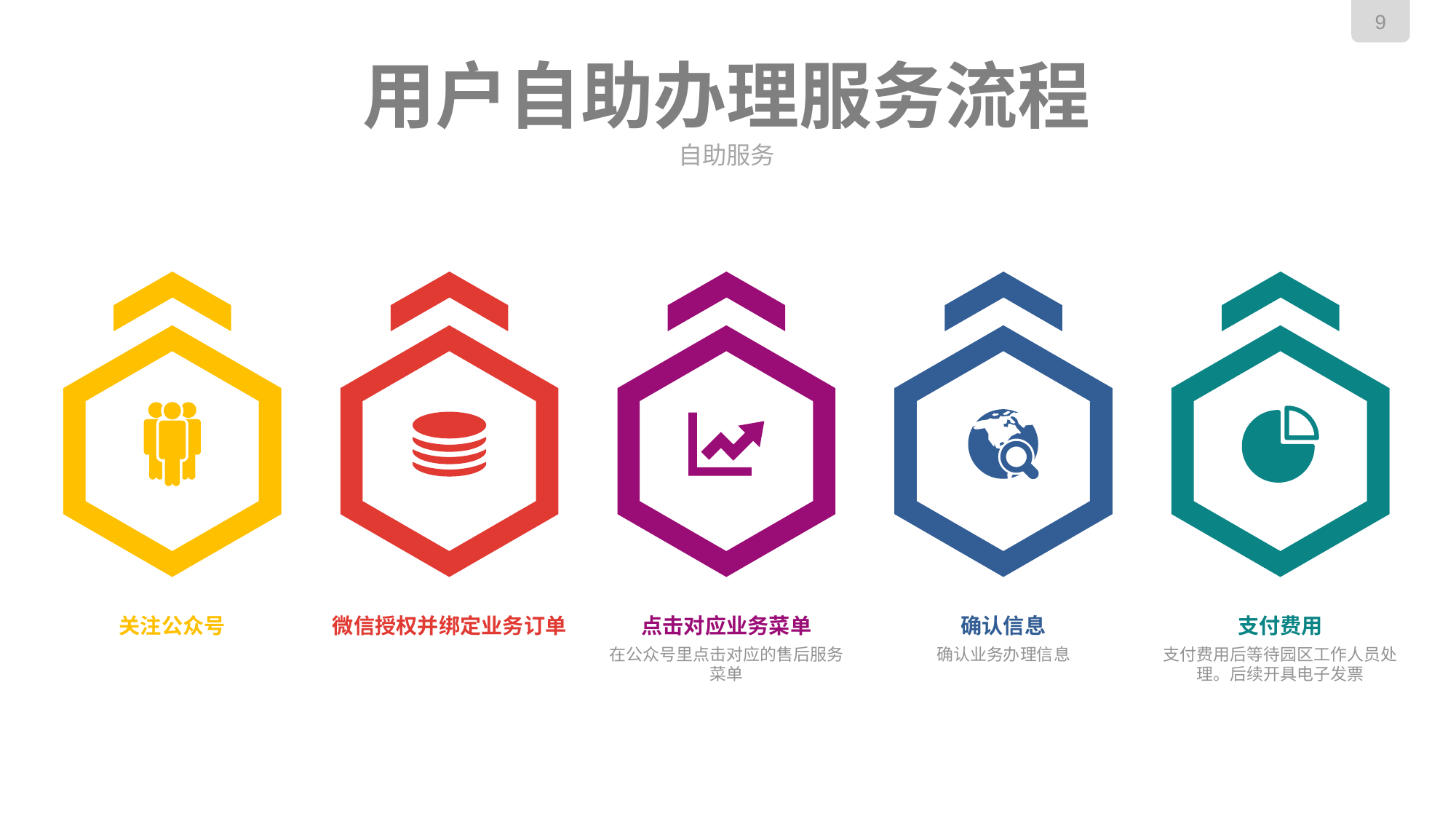

# 用户自助办理服务流程
自助服务

关注公众号

微信授权并绑定业务订单

点击对应业务菜单
在公众号里点击对应的售后服务菜单
确认信息
确认业务办理信息
支付费用
支付费用后等待园区工作人员处理。后续开具电子发票